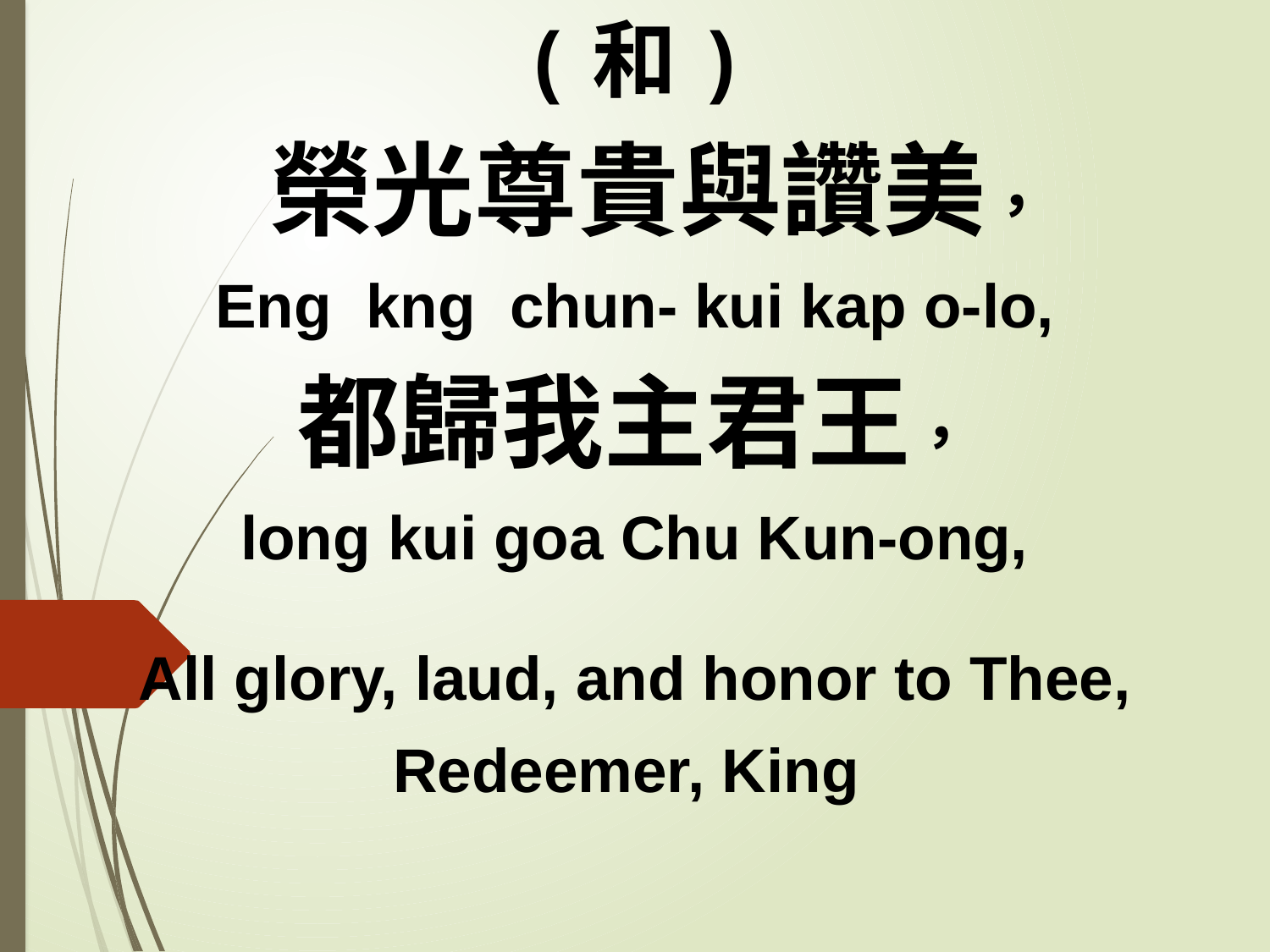

(和)
 榮光尊貴與讚美，
Eng  kng  chun- kui kap o-lo,
都歸我主君王，
long kui goa Chu Kun-ong,

All glory, laud, and honor to Thee,
Redeemer, King